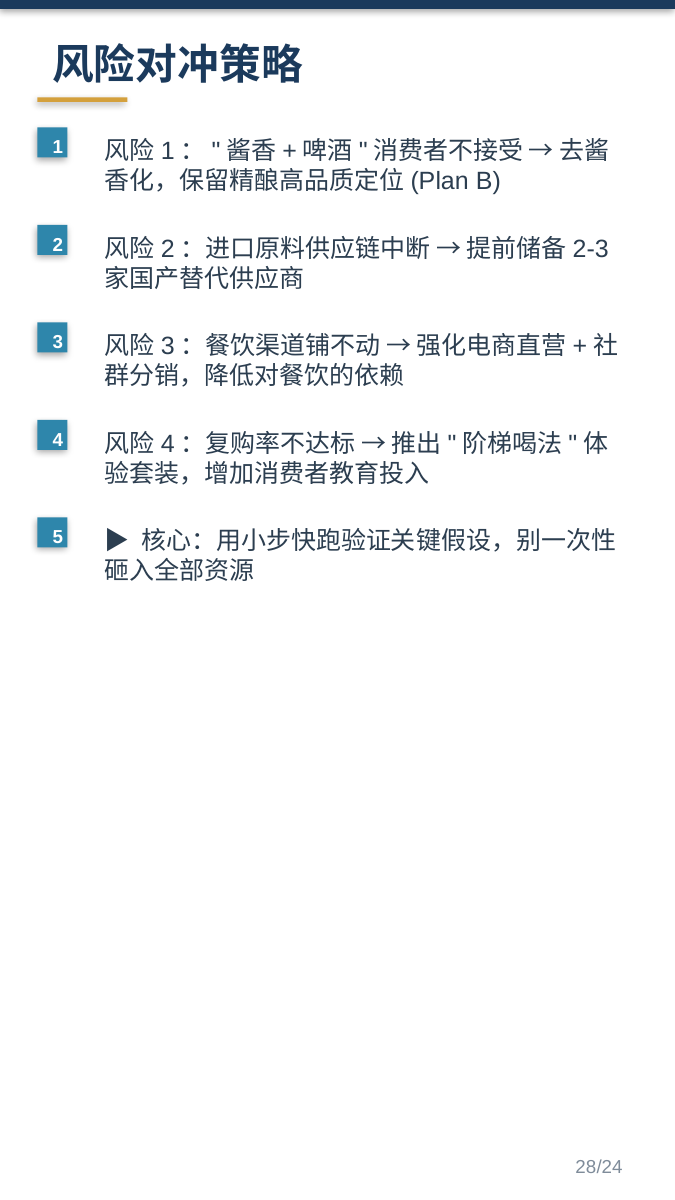

风险对冲策略

1
风险1："酱香+啤酒"消费者不接受 → 去酱香化，保留精酿高品质定位(Plan B)

2
风险2：进口原料供应链中断 → 提前储备2-3家国产替代供应商

3
风险3：餐饮渠道铺不动 → 强化电商直营+社群分销，降低对餐饮的依赖

4
风险4：复购率不达标 → 推出"阶梯喝法"体验套装，增加消费者教育投入

5
▶ 核心：用小步快跑验证关键假设，别一次性砸入全部资源
28/24